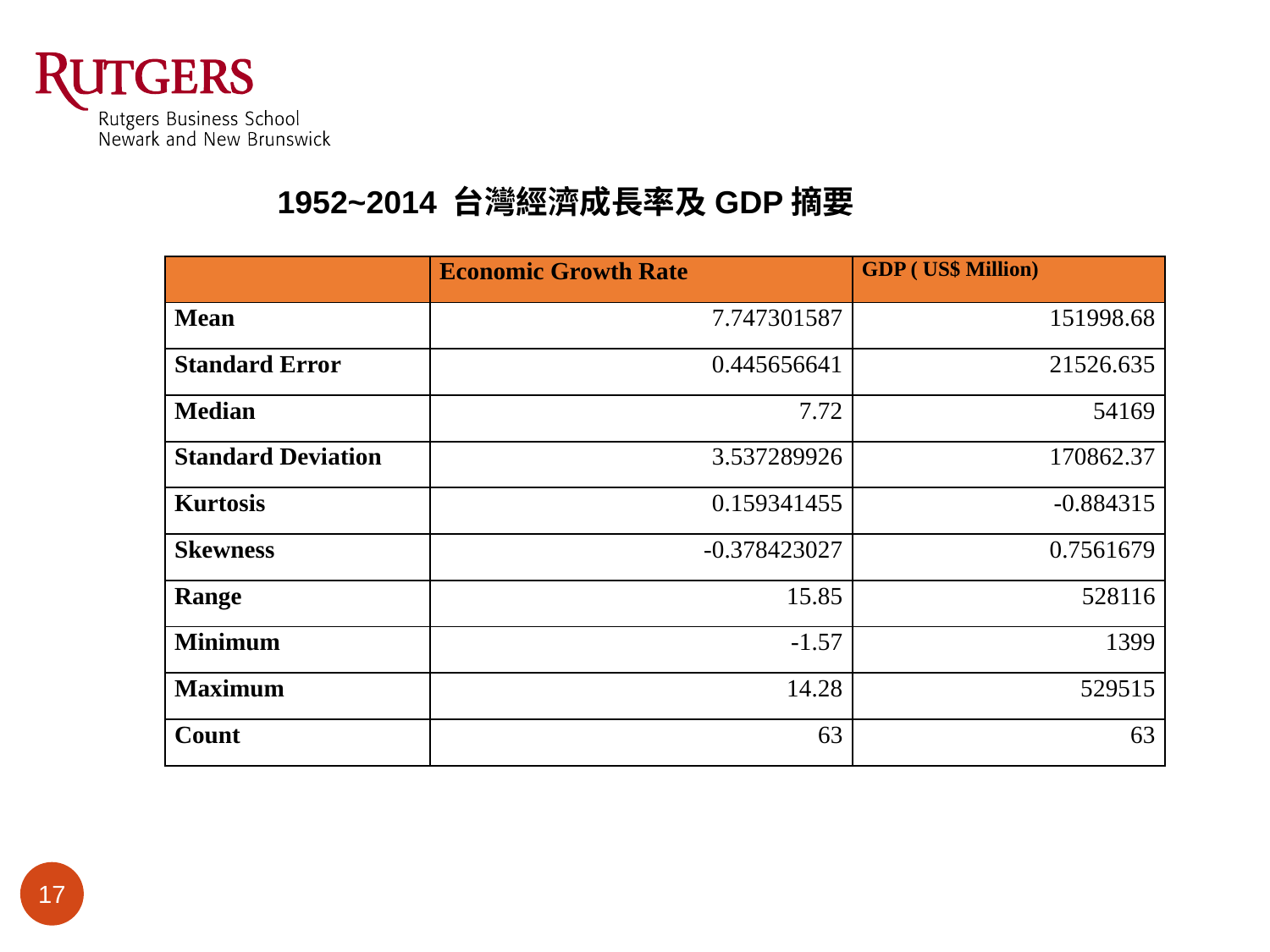

1952~2014 台灣經濟成長率及GDP摘要
|  | Economic Growth Rate | GDP ( US$ Million) |
| --- | --- | --- |
| Mean | 7.747301587 | 151998.68 |
| Standard Error | 0.445656641 | 21526.635 |
| Median | 7.72 | 54169 |
| Standard Deviation | 3.537289926 | 170862.37 |
| Kurtosis | 0.159341455 | -0.884315 |
| Skewness | -0.378423027 | 0.7561679 |
| Range | 15.85 | 528116 |
| Minimum | -1.57 | 1399 |
| Maximum | 14.28 | 529515 |
| Count | 63 | 63 |
17